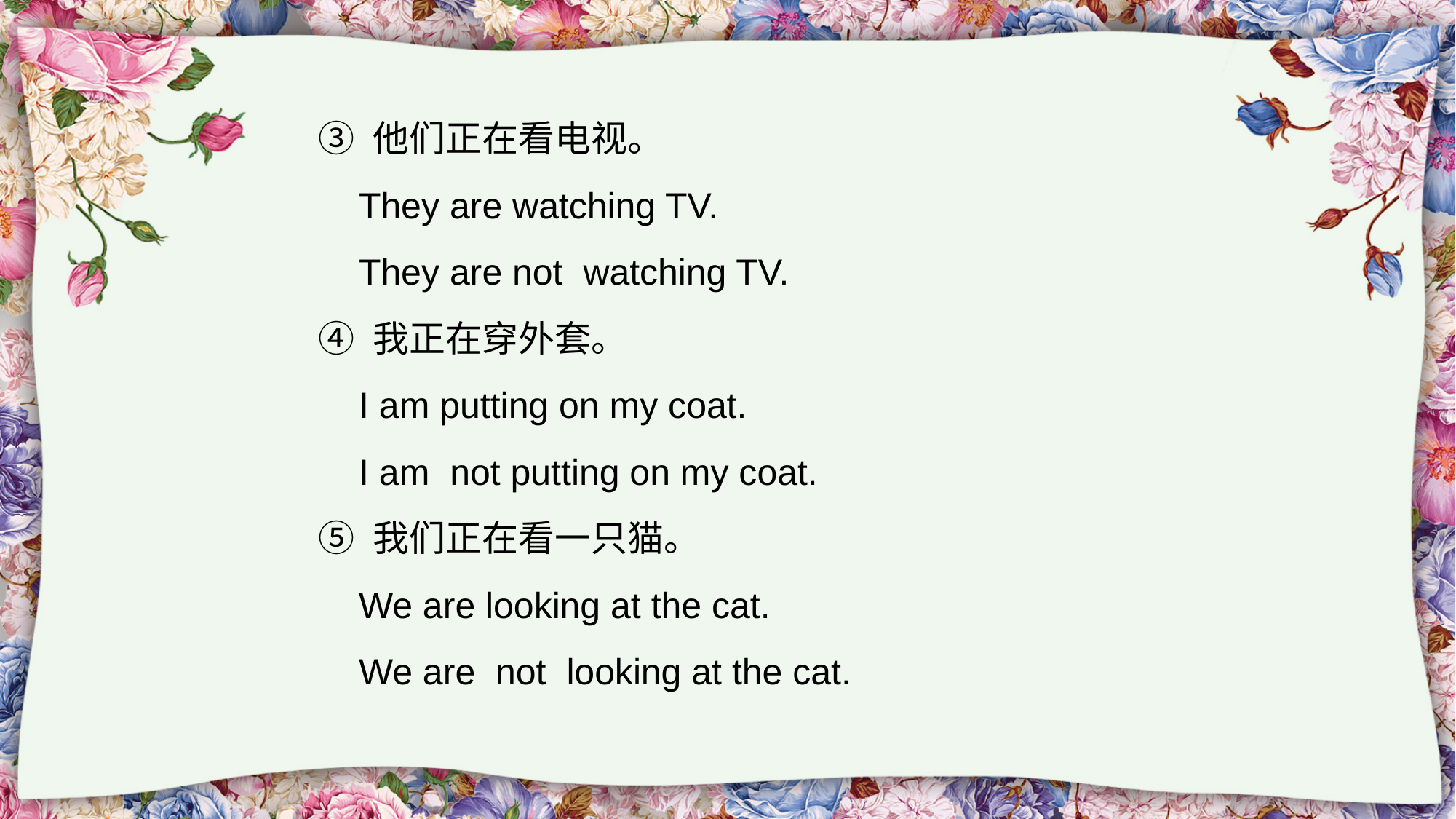

他们正在看电视。
    They are watching TV.
    They are not  watching TV.
我正在穿外套。
    I am putting on my coat.
    I am  not putting on my coat.
我们正在看一只猫。
    We are looking at the cat.
    We are  not  looking at the cat.